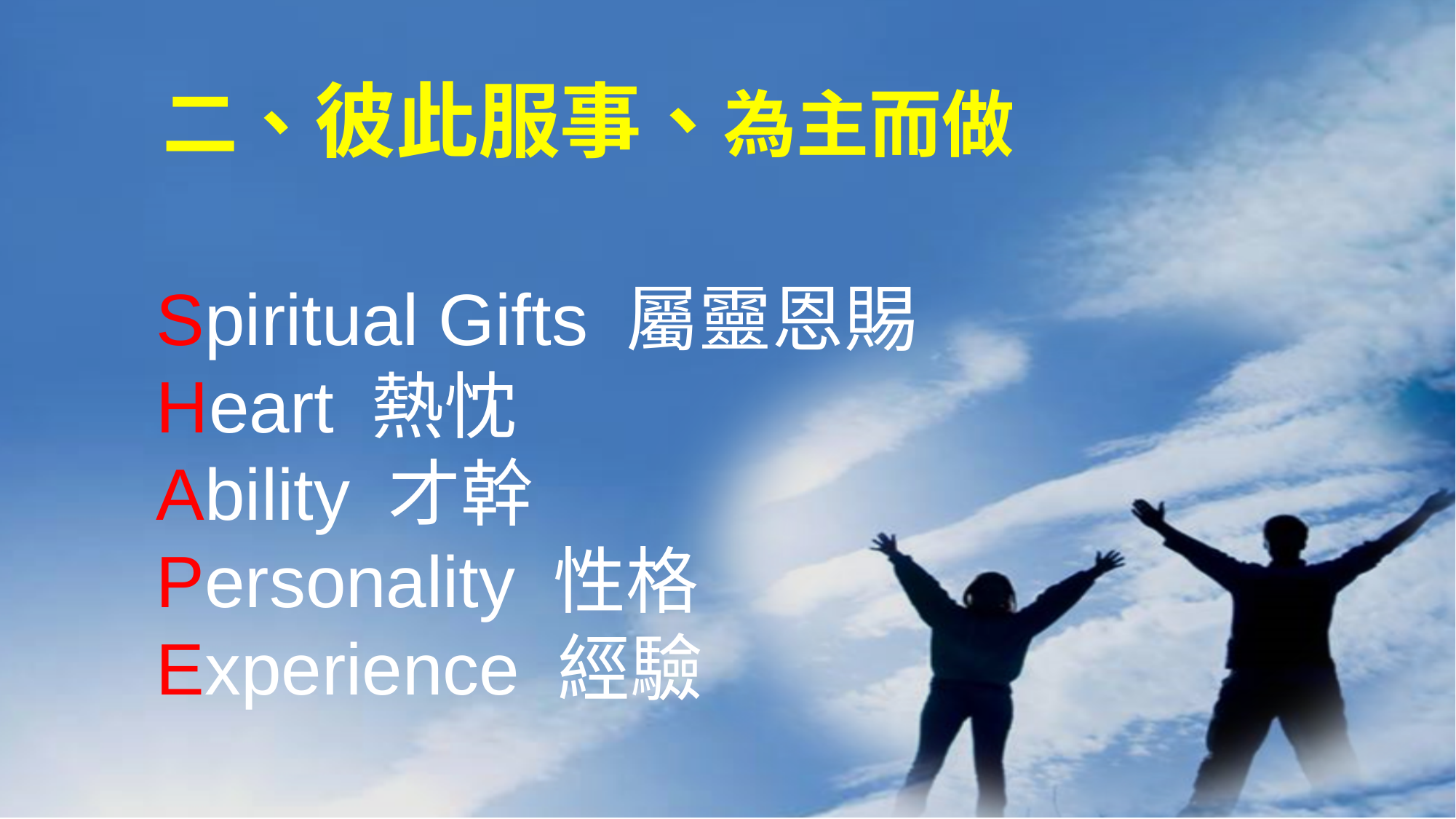

二、彼此服事、為主而做

Spiritual Gifts 屬靈恩賜
Heart 熱忱
Ability 才幹
Personality 性格
Experience 經驗